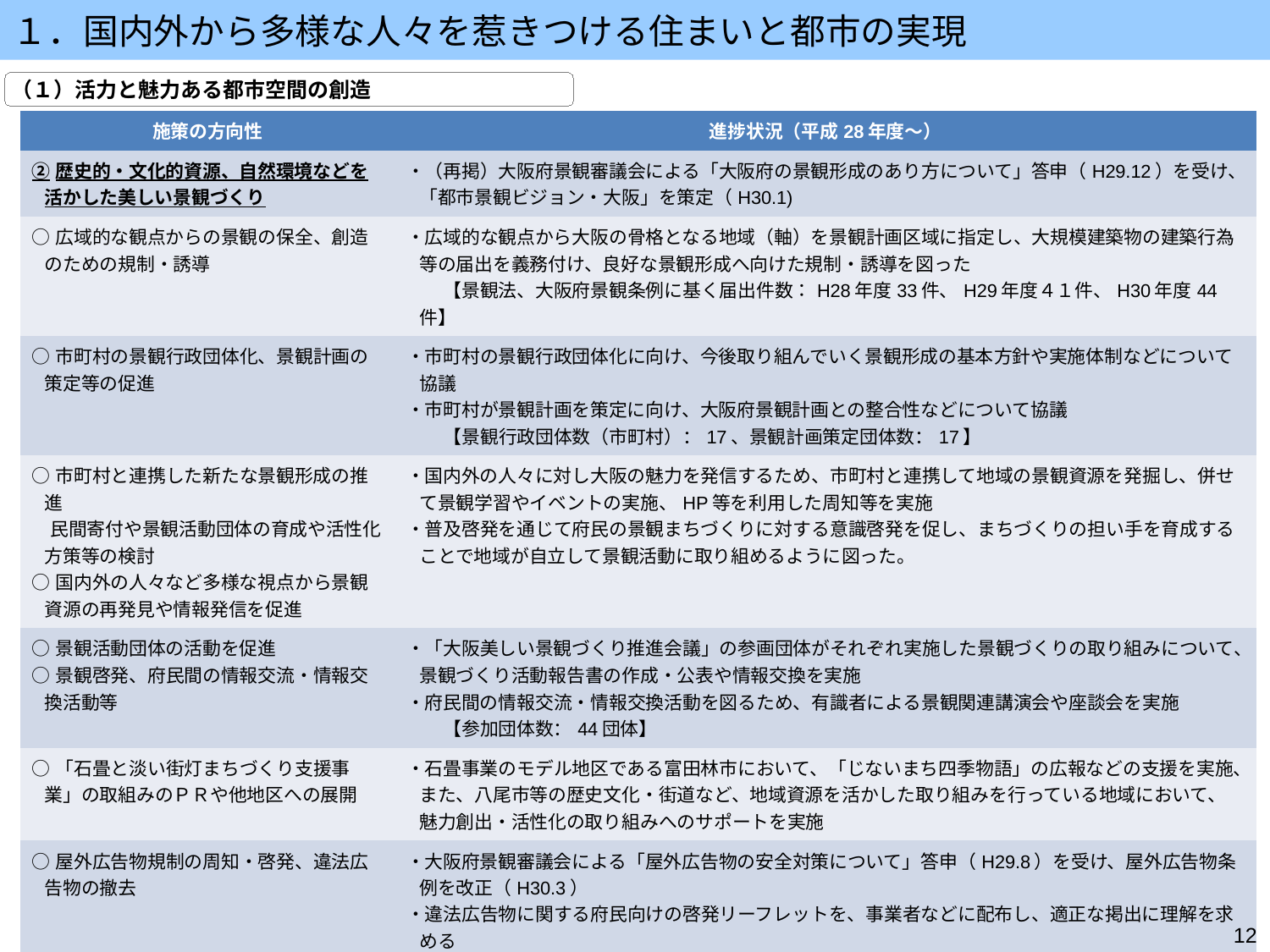

１．国内外から多様な人々を惹きつける住まいと都市の実現
（１）活力と魅力ある都市空間の創造
| 施策の方向性 | 進捗状況（平成28年度～） |
| --- | --- |
| ②歴史的・文化的資源、自然環境などを活かした美しい景観づくり | ・（再掲）大阪府景観審議会による「大阪府の景観形成のあり方について」答申（H29.12）を受け、「都市景観ビジョン・大阪」を策定（H30.1) |
| ○広域的な観点からの景観の保全、創造のための規制・誘導 | ・広域的な観点から大阪の骨格となる地域（軸）を景観計画区域に指定し、大規模建築物の建築行為等の届出を義務付け、良好な景観形成へ向けた規制・誘導を図った 　　【景観法、大阪府景観条例に基く届出件数：H28年度33件、H29年度４１件、H30年度44件】 |
| ○市町村の景観行政団体化、景観計画の策定等の促進 | ・市町村の景観行政団体化に向け、今後取り組んでいく景観形成の基本方針や実施体制などについて協議 ・市町村が景観計画を策定に向け、大阪府景観計画との整合性などについて協議 　　【景観行政団体数（市町村）：17、景観計画策定団体数：17】 |
| ○市町村と連携した新たな景観形成の推進 　民間寄付や景観活動団体の育成や活性化方策等の検討 ○国内外の人々など多様な視点から景観資源の再発見や情報発信を促進 | ・国内外の人々に対し大阪の魅力を発信するため、市町村と連携して地域の景観資源を発掘し、併せて景観学習やイベントの実施、HP等を利用した周知等を実施 ・普及啓発を通じて府民の景観まちづくりに対する意識啓発を促し、まちづくりの担い手を育成することで地域が自立して景観活動に取り組めるように図った。 |
| ○景観活動団体の活動を促進 ○景観啓発、府民間の情報交流・情報交換活動等 | ・「大阪美しい景観づくり推進会議」の参画団体がそれぞれ実施した景観づくりの取り組みについて、景観づくり活動報告書の作成・公表や情報交換を実施 ・府民間の情報交流・情報交換活動を図るため、有識者による景観関連講演会や座談会を実施 　　【参加団体数：44団体】 |
| ○「石畳と淡い街灯まちづくり支援事業」の取組みのＰＲや他地区への展開 | ・石畳事業のモデル地区である富田林市において、「じないまち四季物語」の広報などの支援を実施、また、八尾市等の歴史文化・街道など、地域資源を活かした取り組みを行っている地域において、魅力創出・活性化の取り組みへのサポートを実施 |
| ○屋外広告物規制の周知・啓発、違法広告物の撤去 | ・大阪府景観審議会による「屋外広告物の安全対策について」答申（H29.8）を受け、屋外広告物条例を改正（H30.3） ・違法広告物に関する府民向けの啓発リーフレットを、事業者などに配布し、適正な掲出に理解を求める 　（配布主体は、簡易除却についての事務移譲市町村、広告物の設置許可申請窓口である土木事務所） 　　【土木事務所　(7事務所)：940部、市町村(37市町村)：6,170部、建築企画課　(府民等配布)：1,090部、計 8,200部】 |
| ○都市景観等周辺環境と調和した府有建築物の整備 | ・新築及び改築の基本・実施設計業務において、周辺環境への配慮を提案条件に含めた受託者選定（プロポーザル方式）を実施　　　【基本・実施設計業務：４件】 |
12